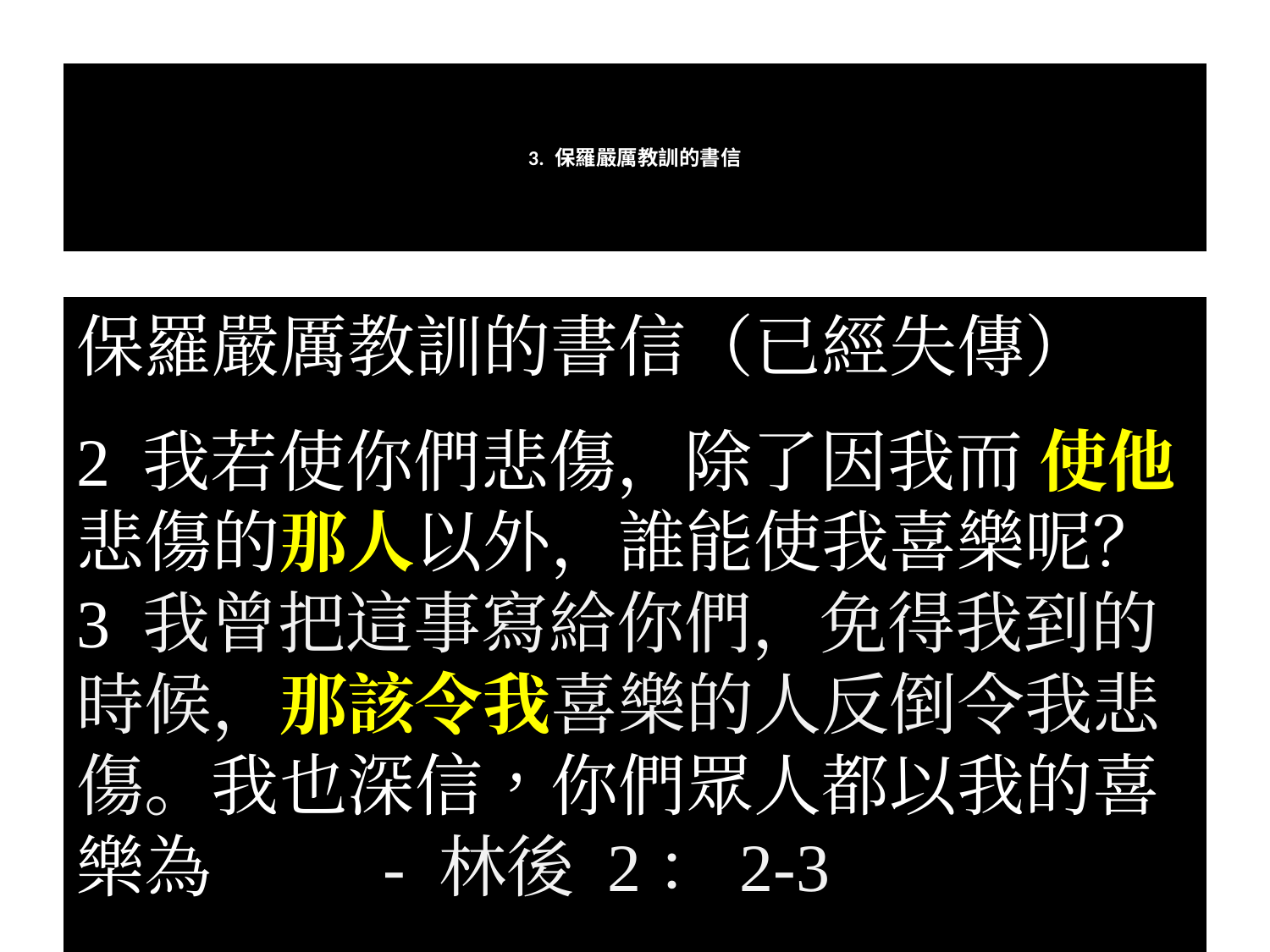

# 3.  保羅嚴厲教訓的書信
保羅嚴厲教訓的書信（已經失傳）
2 我若使你們悲傷，除了因我而 使他 悲傷的那人以外，誰能使我喜樂呢？ 3 我曾把這事寫給你們，免得我到的時候，那該令我喜樂的人反倒令我悲傷。我也深信，你們眾人都以我的喜樂為自己的喜- 林後 2：2-3